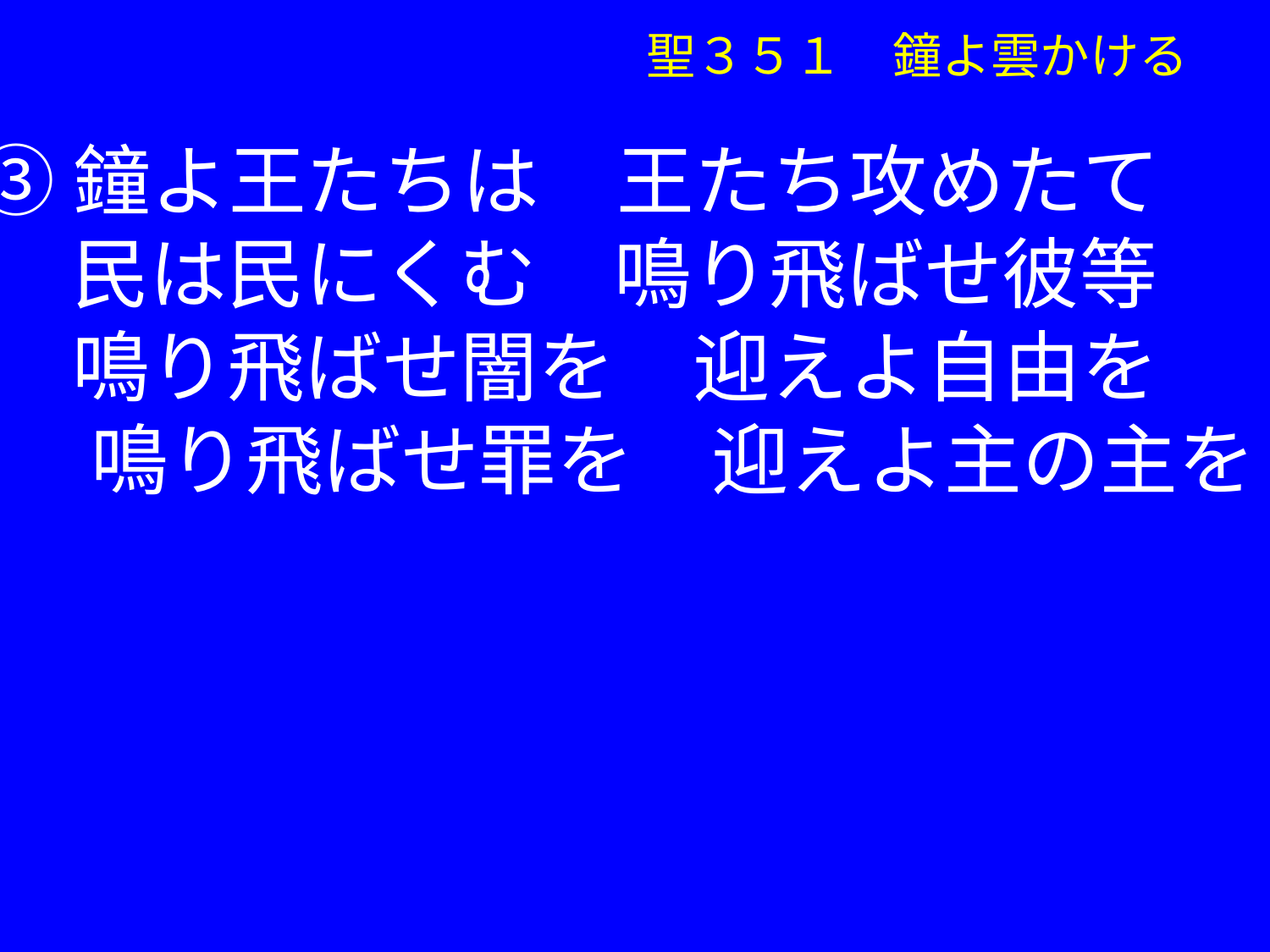

聖３５１　鐘よ雲かける
③鐘よ王たちは　王たち攻めたて
　 民は民にくむ　鳴り飛ばせ彼等
　 鳴り飛ばせ闇を　迎えよ自由を
 　鳴り飛ばせ罪を　迎えよ主の主を